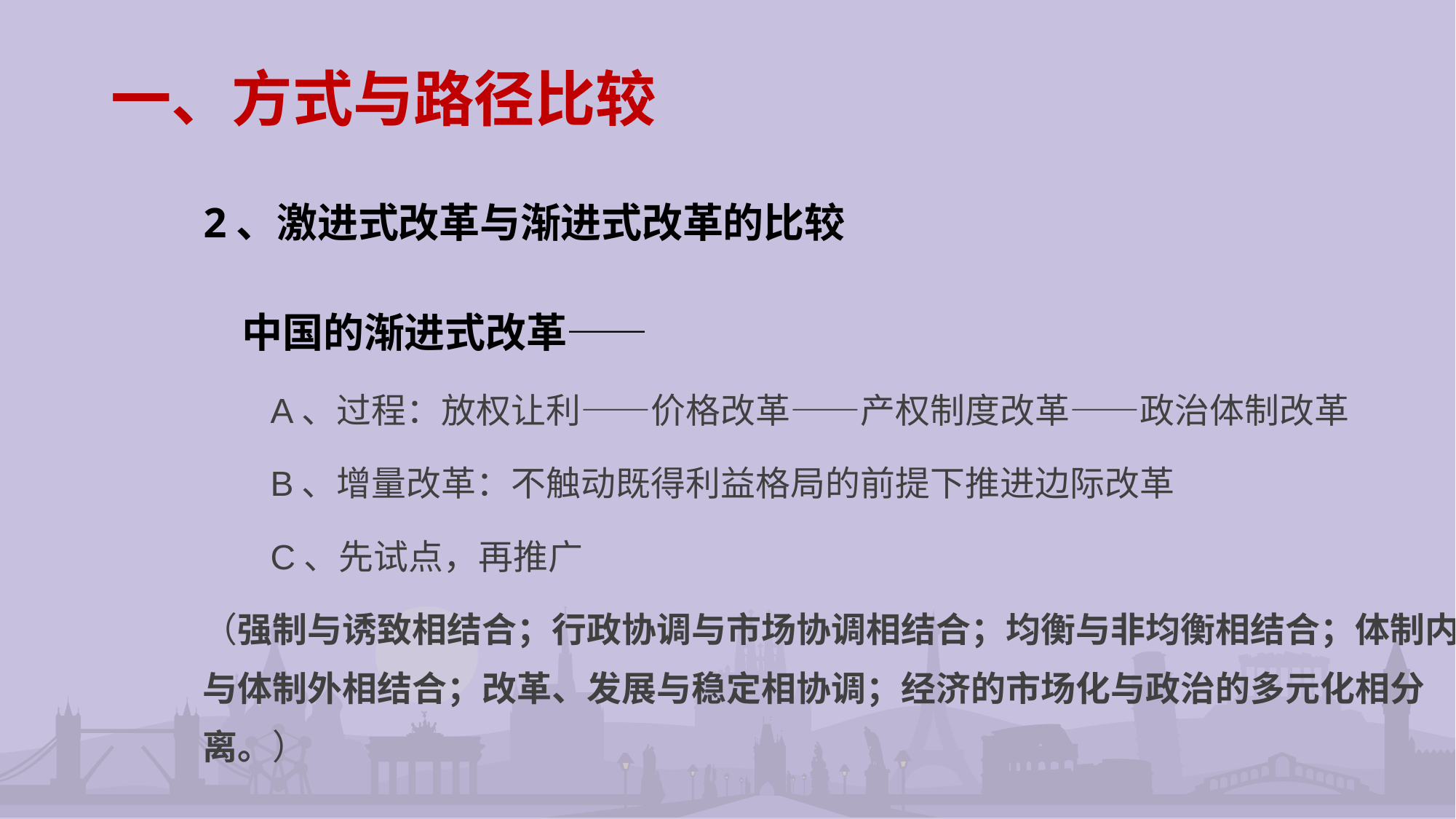

# 一、方式与路径比较
2、激进式改革与渐进式改革的比较

    中国的渐进式改革——
       A、过程：放权让利——价格改革——产权制度改革——政治体制改革
       B、增量改革：不触动既得利益格局的前提下推进边际改革
       C、先试点，再推广
（强制与诱致相结合；行政协调与市场协调相结合；均衡与非均衡相结合；体制内与体制外相结合；改革、发展与稳定相协调；经济的市场化与政治的多元化相分离。）